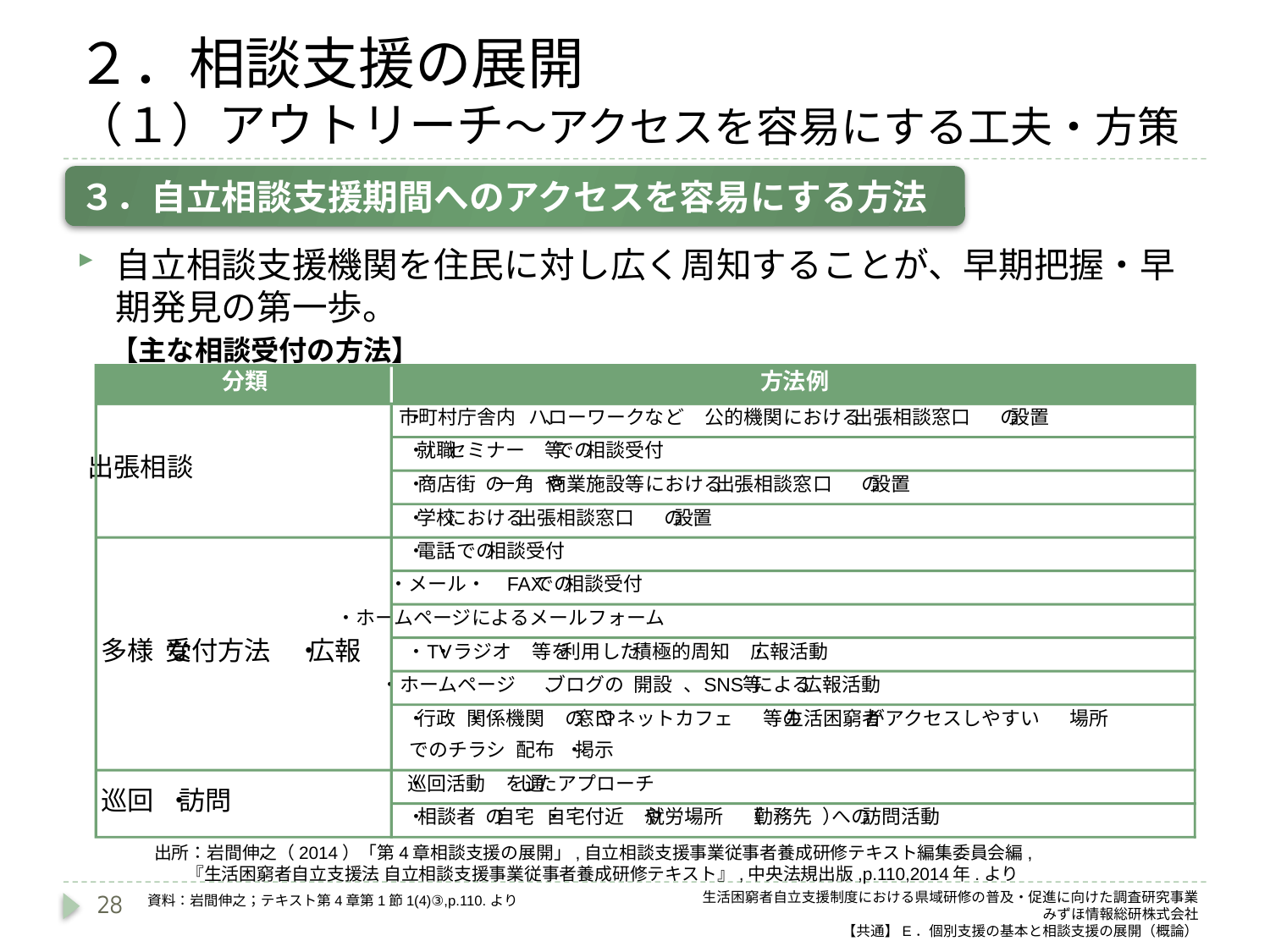

# ２．相談支援の展開 （１）アウトリーチ～アクセスを容易にする工夫・方策
３．自立相談支援期間へのアクセスを容易にする方法
自立相談支援機関を住民に対し広く周知することが、早期把握・早期発見の第一歩。

【主な相談受付の方法】

分類

方法例

・
市町村庁舎内
、
ハローワークなど
公的機関
における
出張相談窓口
の
設置

・
就職
セミナー
等
での
相談受付
出張相談

・
商店街
の
一角
や
商業施設等
における
出張相談窓口
の
設置

・
学校
における
出張相談窓口
の
設置

・
電話
での
相談受付

・メール・
FAX
での
相談受付

・ホームページによるメールフォーム
多様
な
受付方法
・
広報

・
TV
・ラジオ
等
を
利用
した
積極的周知
・
広報活動

・ホームページ
、
ブログの
開設
、
SNS
等
による
広報活動

・
行政
・
関係機関
の
窓口
やネットカフェ
等
の
生活困窮者
がアクセスしやすい
場所

でのチラシ
配布
・
掲示

・
巡回活動
を
通
じたアプローチ
巡回
・
訪問

・
相談者
の
自宅
・
自宅付近
や
就労場所
（
勤務先
）
への
訪問活動

出所：岩間伸之（2014）「第4章相談支援の展開」,自立相談支援事業従事者養成研修テキスト編集委員会編,
       『生活困窮者自立支援法 自立相談支援事業従事者養成研修テキスト』,中央法規出版,p.110,2014年.より
28
生活困窮者自立支援制度における県域研修の普及・促進に向けた調査研究事業
みずほ情報総研株式会社
【共通】E．個別支援の基本と相談支援の展開（概論）
資料：岩間伸之；テキスト第4章第1節1(4)③,p.110.より